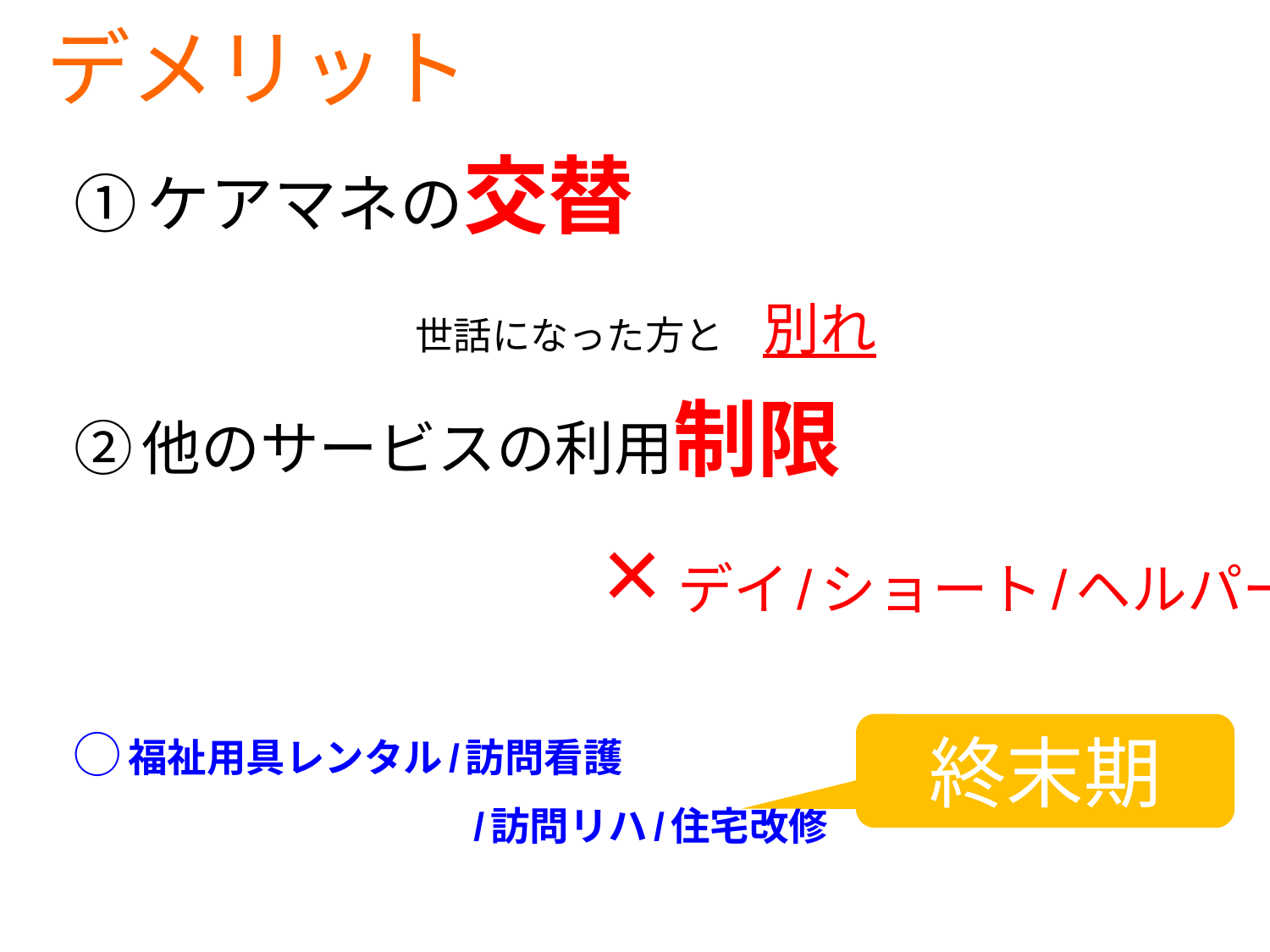

デメリット
①ケアマネの交替
　　　　世話になった方との別れ（デイ/ヘルパー）
②他のサービスの利用制限
　　　　　×デイ/ショート/ヘルパー

◯福祉用具レンタル/訪問看護
　　　　　　　　　　/訪問リハ/住宅改修
終末期